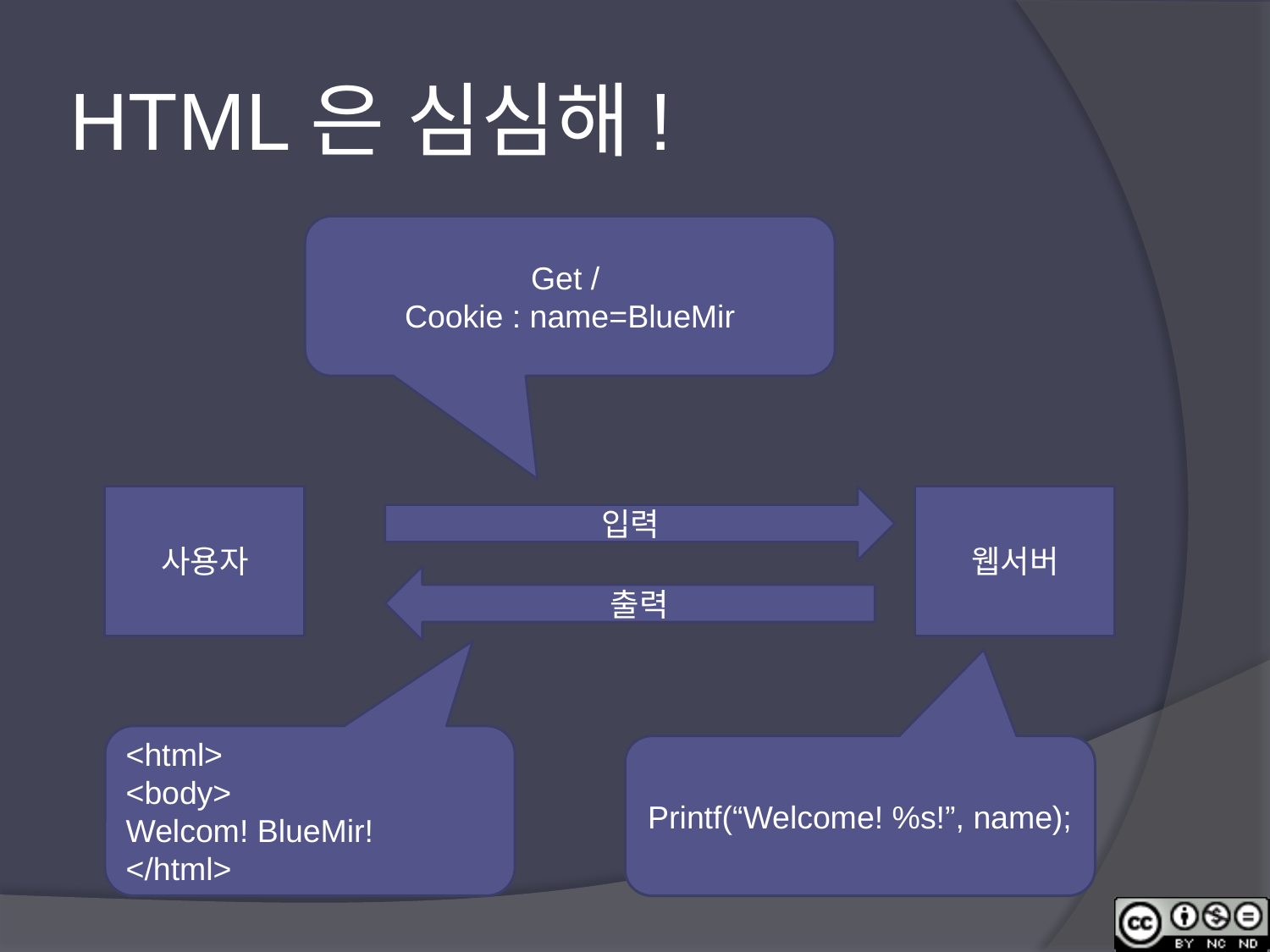

# HTML은 심심해!
Get /
Cookie : name=BlueMir
사용자
입력
웹서버
출력
<html>
<body>
Welcom! BlueMir!
</html>
Printf(“Welcome! %s!”, name);